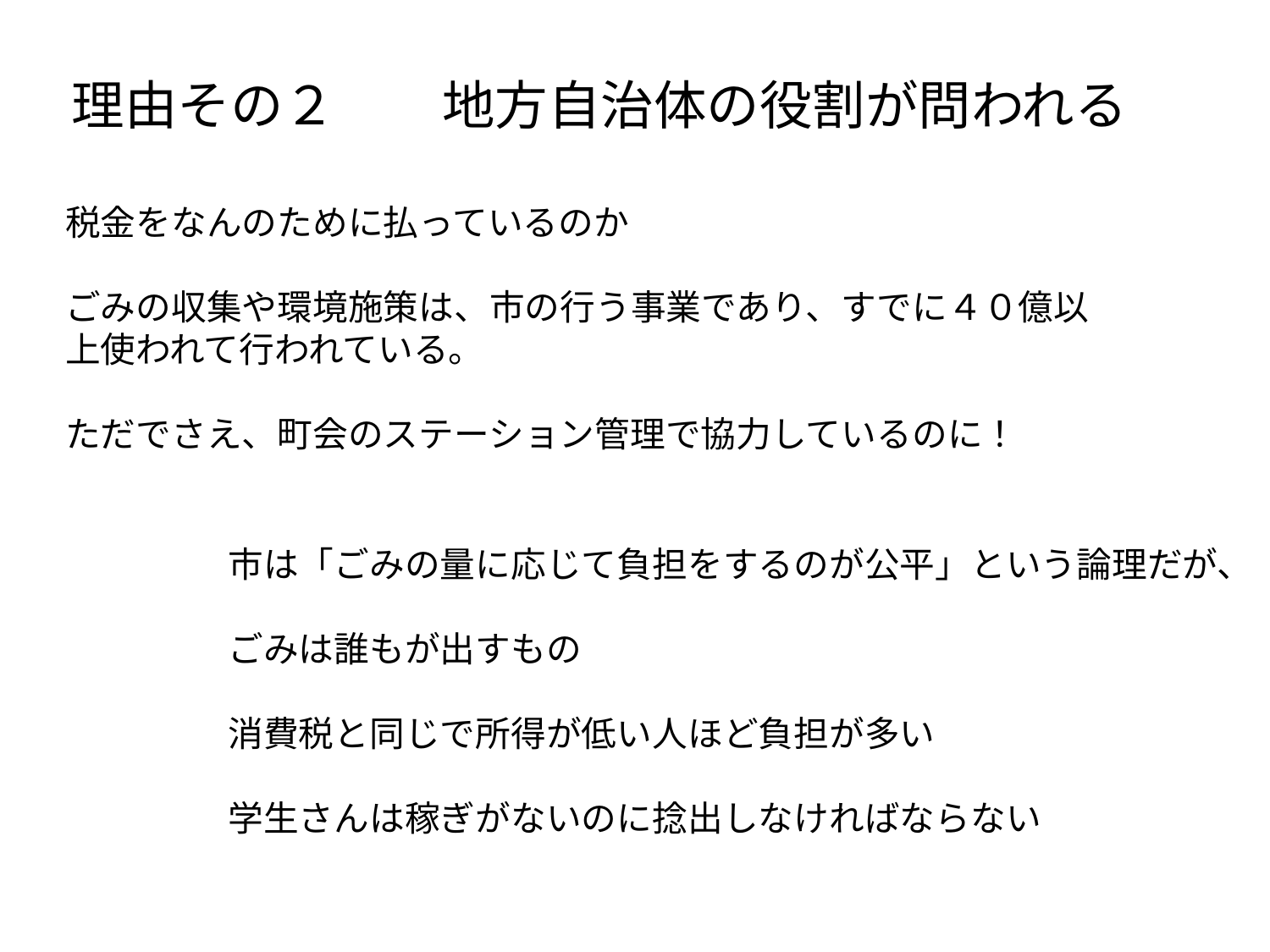

理由その２　　地方自治体の役割が問われる

税金をなんのために払っているのか

ごみの収集や環境施策は、市の行う事業であり、すでに４０億以上使われて行われている。

ただでさえ、町会のステーション管理で協力しているのに！

市は「ごみの量に応じて負担をするのが公平」という論理だが、

ごみは誰もが出すもの

消費税と同じで所得が低い人ほど負担が多い

学生さんは稼ぎがないのに捻出しなければならない